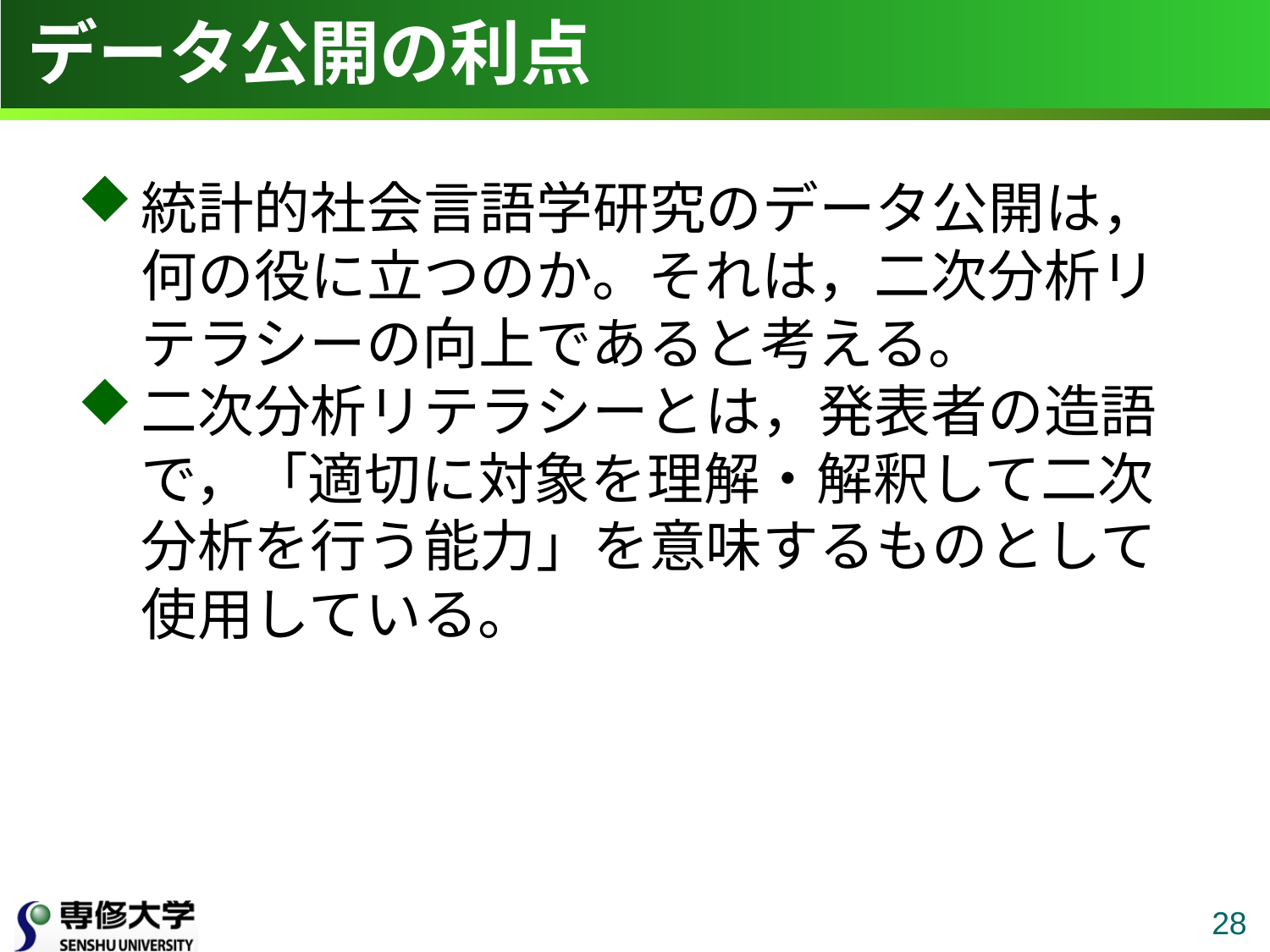

# データ公開の利点
統計的社会言語学研究のデータ公開は，何の役に立つのか。それは，二次分析リテラシーの向上であると考える。
二次分析リテラシーとは，発表者の造語で，「適切に対象を理解・解釈して二次分析を行う能力」を意味するものとして使用している。
28